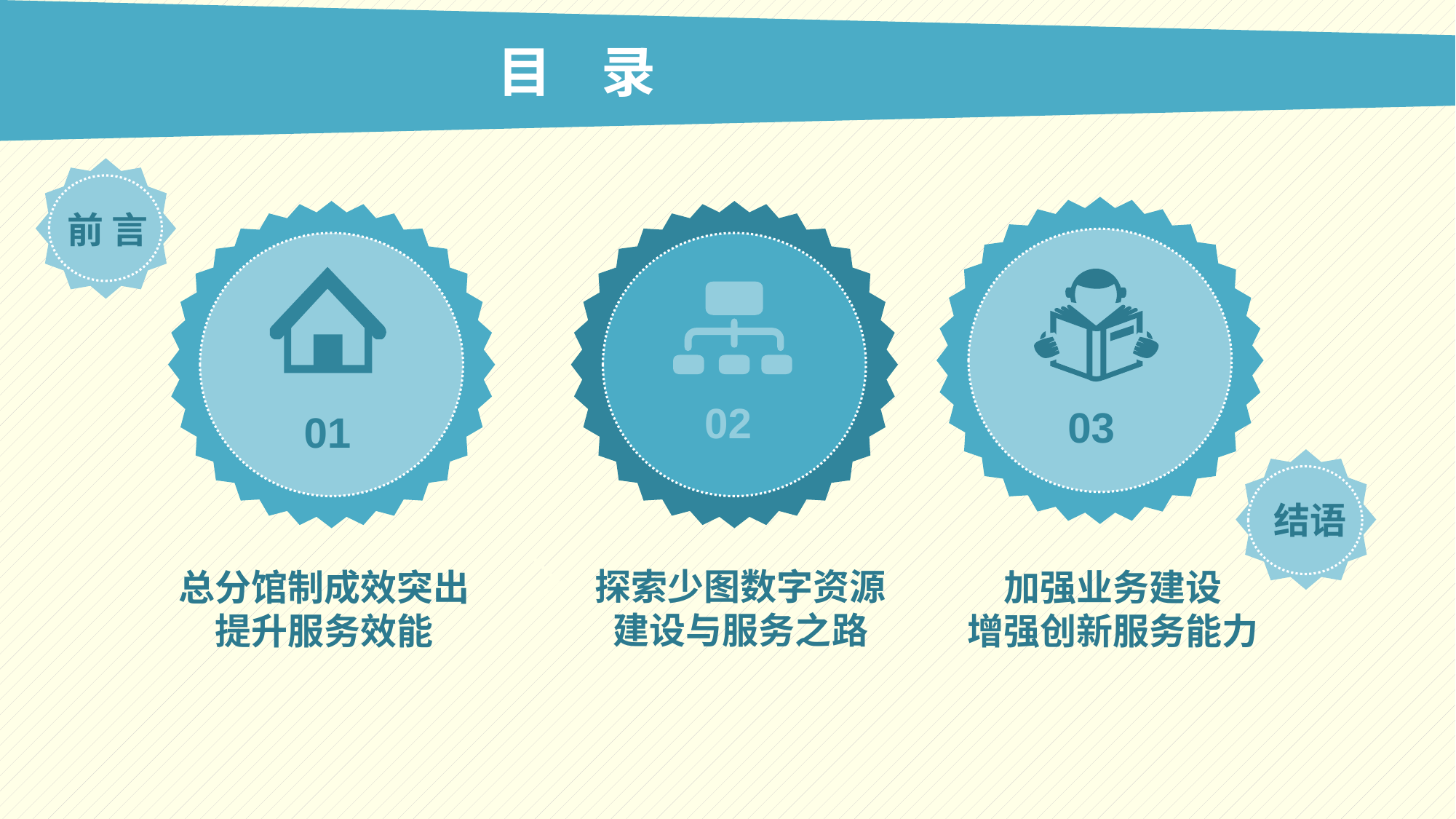

目    录

前 言

02

03

01

结语

探索少图数字资源建设与服务之路
总分馆制成效突出提升服务效能

加强业务建设
增强创新服务能力